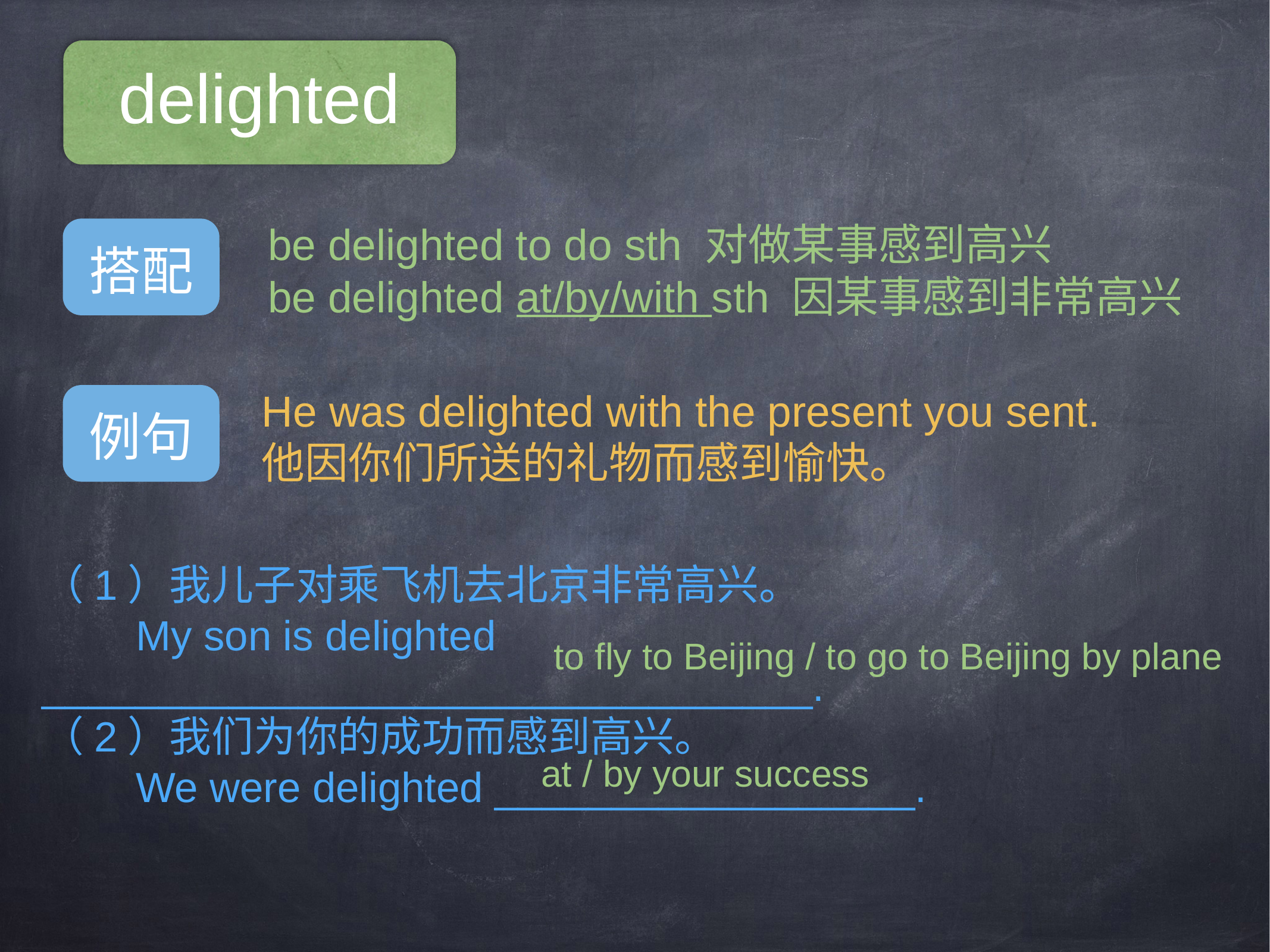

delighted
be delighted to do sth 对做某事感到高兴
be delighted at/by/with sth 因某事感到非常高兴

搭配
He was delighted with the present you sent.
他因你们所送的礼物而感到愉快。

例句
（1）我儿子对乘飞机去北京非常高兴。
        My son is delighted _________________________________.
（2）我们为你的成功而感到高兴。
        We were delighted __________________.
to fly to Beijing / to go to Beijing by plane
at / by your success